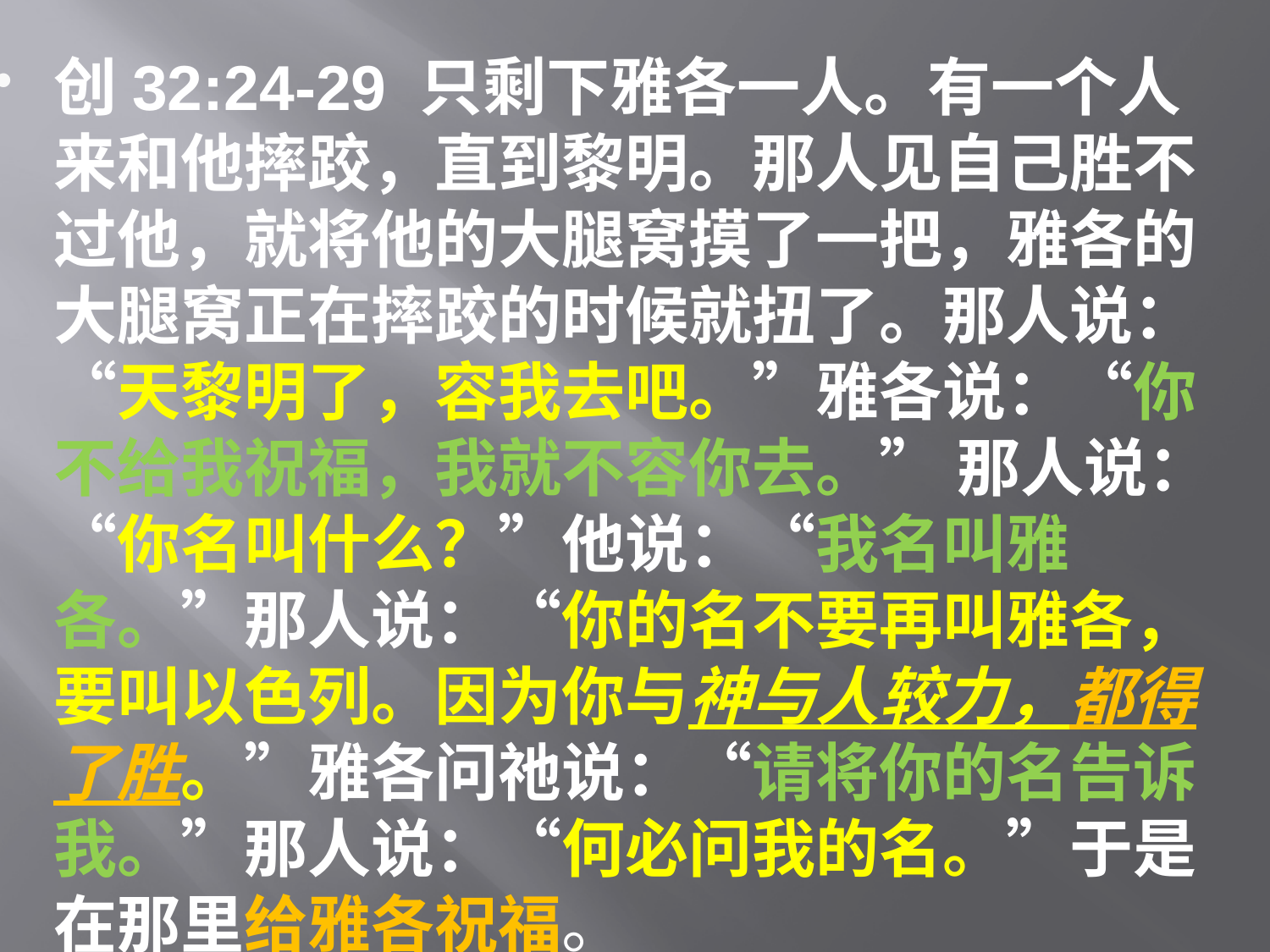

#
创32:24-29 只剩下雅各一人。有一个人来和他摔跤，直到黎明。那人见自己胜不过他，就将他的大腿窝摸了一把，雅各的大腿窝正在摔跤的时候就扭了。那人说：“天黎明了，容我去吧。”雅各说：“你不给我祝福，我就不容你去。” 那人说：“你名叫什么？”他说：“我名叫雅各。”那人说：“你的名不要再叫雅各，要叫以色列。因为你与神与人较力，都得了胜。”雅各问祂说：“请将你的名告诉我。”那人说：“何必问我的名。”于是在那里给雅各祝福。